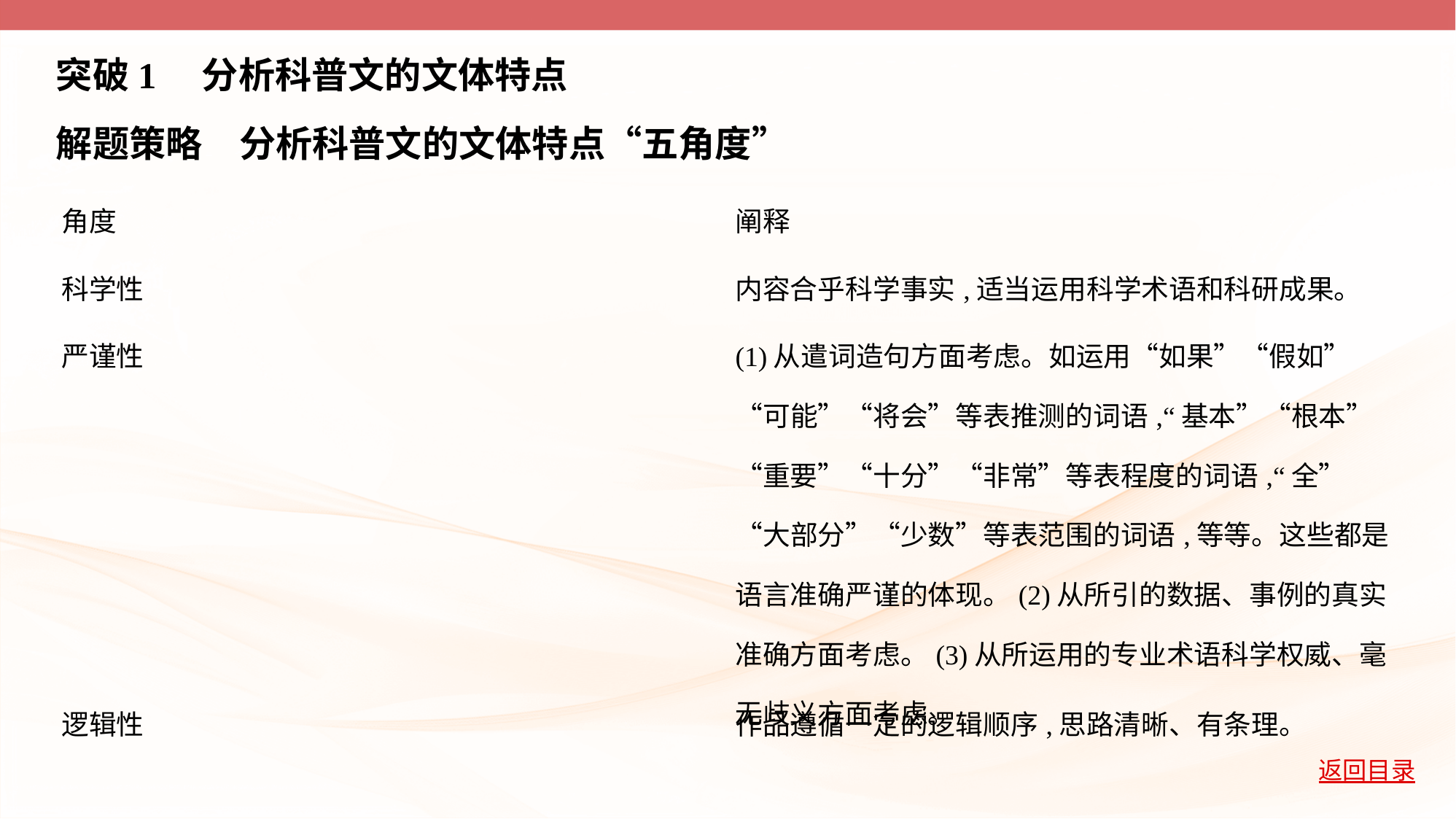

突破1　分析科普文的文体特点
解题策略　分析科普文的文体特点“五角度”
| 角度 | 阐释 |
| --- | --- |
| 科学性 | 内容合乎科学事实,适当运用科学术语和科研成果。 |
| 严谨性 | (1)从遣词造句方面考虑。如运用“如果”“假如” “可能”“将会”等表推测的词语,“基本”“根本” “重要”“十分”“非常”等表程度的词语,“全” “大部分”“少数”等表范围的词语,等等。这些都是 语言准确严谨的体现。(2)从所引的数据、事例的真实 准确方面考虑。(3)从所运用的专业术语科学权威、毫 无歧义方面考虑。 |
| 逻辑性 | 作品遵循一定的逻辑顺序,思路清晰、有条理。 |